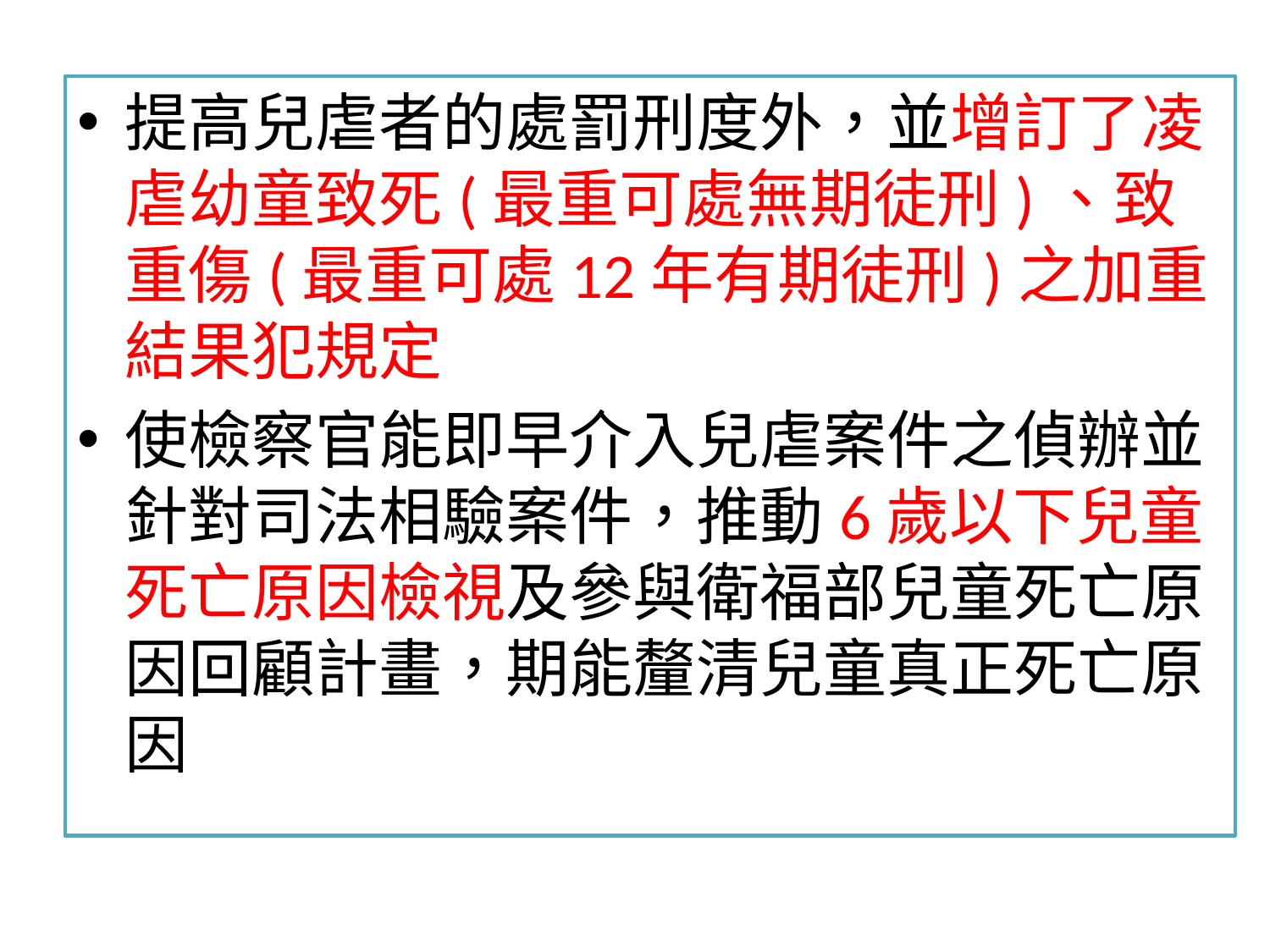

#
提高兒虐者的處罰刑度外，並增訂了凌虐幼童致死(最重可處無期徒刑)、致重傷(最重可處12年有期徒刑)之加重結果犯規定
使檢察官能即早介入兒虐案件之偵辦並針對司法相驗案件，推動6歲以下兒童死亡原因檢視及參與衛福部兒童死亡原因回顧計畫，期能釐清兒童真正死亡原因